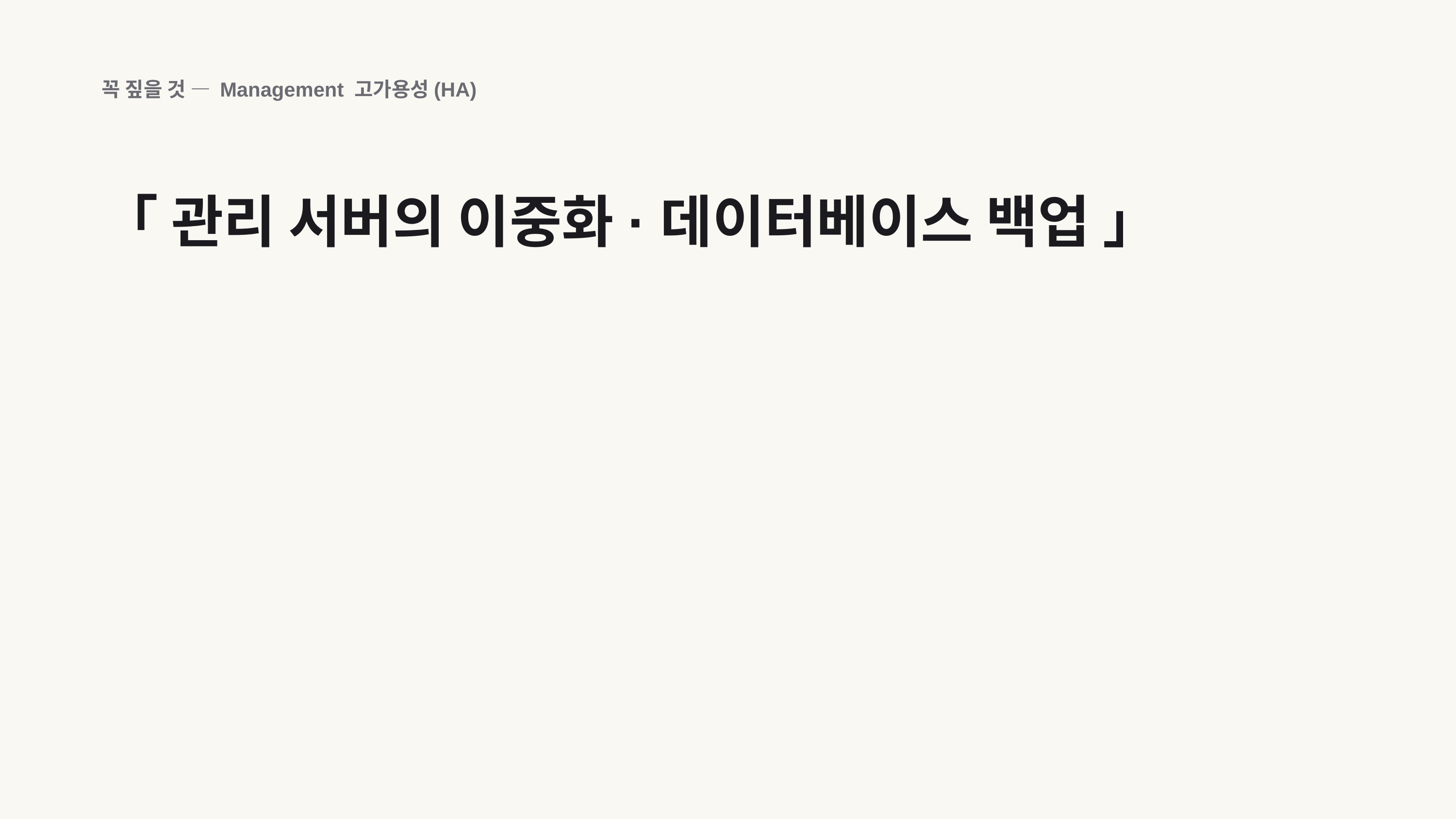

꼭 짚을 것 — Management 고가용성(HA)
「 관리 서버의 이중화·데이터베이스 백업 」